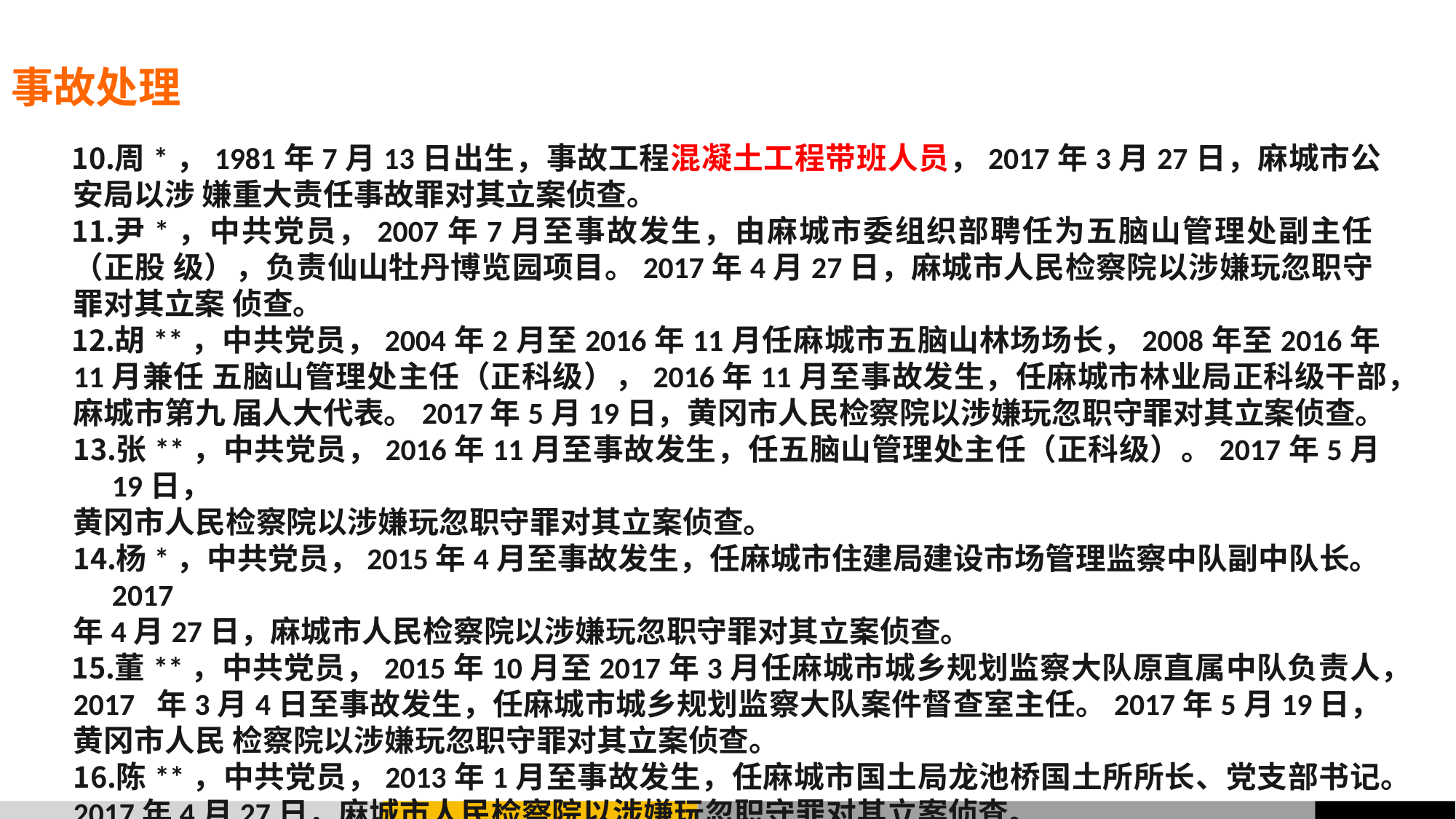

# 事故处理
周*，1981年7月13日出生，事故工程混凝土工程带班人员，2017年3月27日，麻城市公安局以涉 嫌重大责任事故罪对其立案侦查。
尹*，中共党员，2007年7月至事故发生，由麻城市委组织部聘任为五脑山管理处副主任（正股 级），负责仙山牡丹博览园项目。2017年4月27日，麻城市人民检察院以涉嫌玩忽职守罪对其立案 侦查。
胡**，中共党员，2004年2月至2016年11月任麻城市五脑山林场场长，2008年至2016年11月兼任 五脑山管理处主任（正科级），2016年11月至事故发生，任麻城市林业局正科级干部，麻城市第九 届人大代表。2017年5月19日，黄冈市人民检察院以涉嫌玩忽职守罪对其立案侦查。
张**，中共党员，2016年11月至事故发生，任五脑山管理处主任（正科级）。2017年5月19日，
黄冈市人民检察院以涉嫌玩忽职守罪对其立案侦查。
杨*，中共党员，2015年4月至事故发生，任麻城市住建局建设市场管理监察中队副中队长。2017
年4月27日，麻城市人民检察院以涉嫌玩忽职守罪对其立案侦查。
董**，中共党员，2015年10月至2017年3月任麻城市城乡规划监察大队原直属中队负责人，2017  年3月4日至事故发生，任麻城市城乡规划监察大队案件督查室主任。2017年5月19日，黄冈市人民 检察院以涉嫌玩忽职守罪对其立案侦查。
陈**，中共党员，2013年1月至事故发生，任麻城市国土局龙池桥国土所所长、党支部书记。
2017年4月27日，麻城市人民检察院以涉嫌玩忽职守罪对其立案侦查。